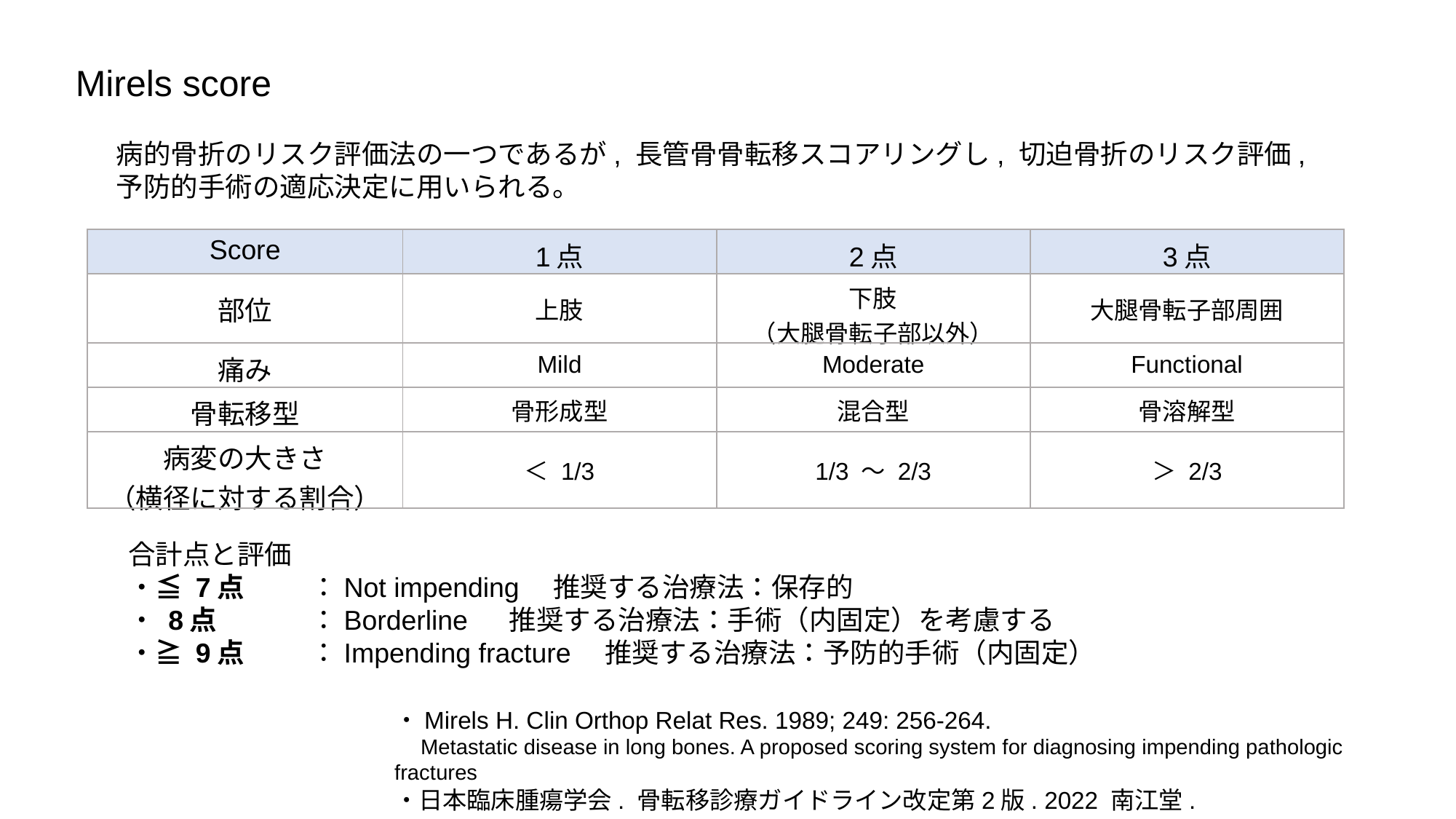

Mirels score
病的骨折のリスク評価法の一つであるが, 長管骨骨転移スコアリングし, 切迫骨折のリスク評価, 予防的手術の適応決定に用いられる。
| Score | 1点 | 2点 | 3点 |
| --- | --- | --- | --- |
| 部位 | 上肢 | 下肢 （大腿骨転子部以外） | 大腿骨転子部周囲 |
| 痛み | Mild | Moderate | Functional |
| 骨転移型 | 骨形成型 | 混合型 | 骨溶解型 |
| 病変の大きさ （横径に対する割合） | ＜ 1/3 | 1/3 ～ 2/3 | ＞ 2/3 |
合計点と評価
・≦ 7点	：Not impending　推奨する治療法：保存的
・ 8点	：Borderline 　推奨する治療法：手術（内固定）を考慮する
・≧ 9点	：Impending fracture　推奨する治療法：予防的手術（内固定）
・Mirels H. Clin Orthop Relat Res. 1989; 249: 256-264.
　Metastatic disease in long bones. A proposed scoring system for diagnosing impending pathologic fractures
・日本臨床腫瘍学会. 骨転移診療ガイドライン改定第2版. 2022 南江堂.